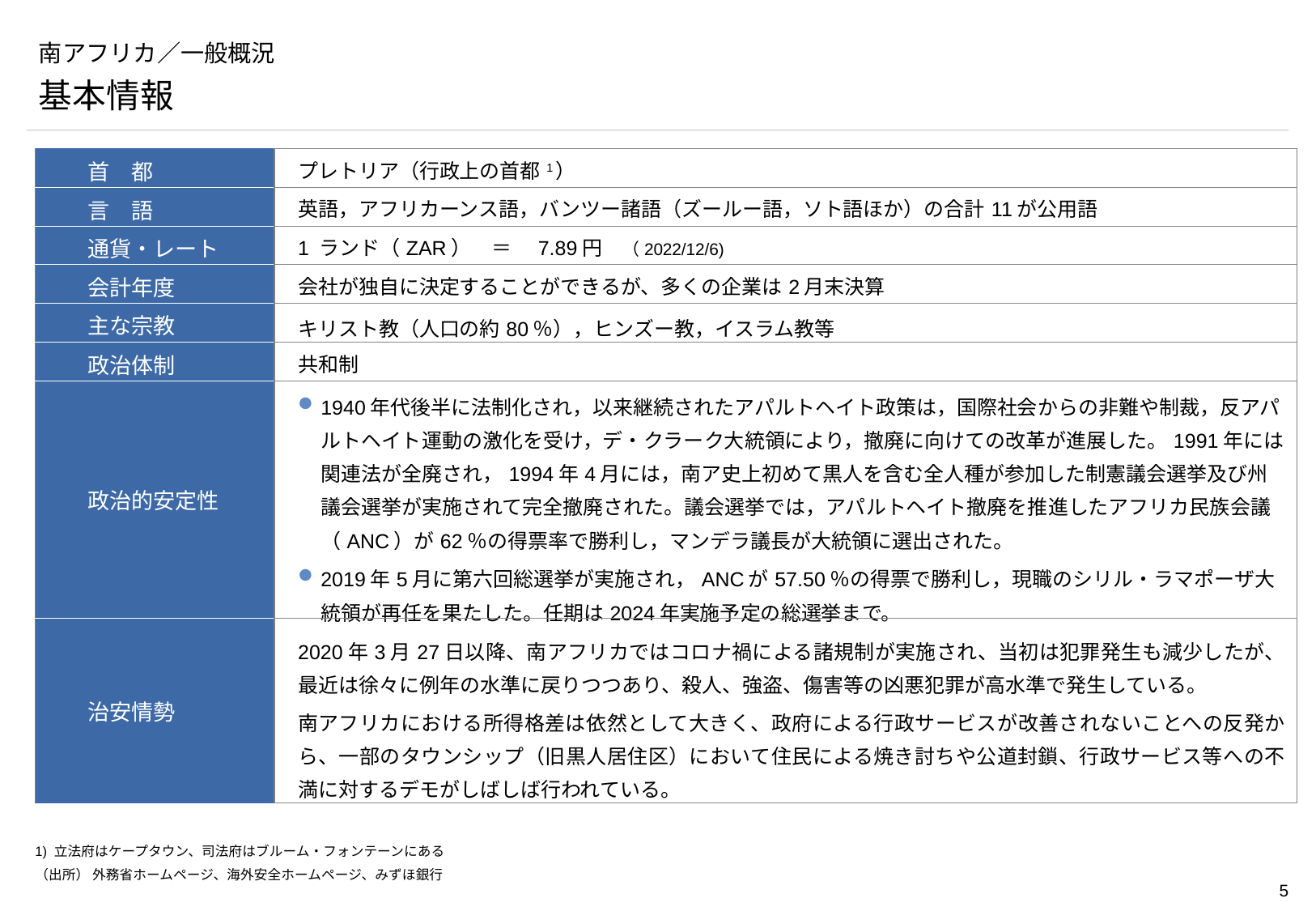

# 南アフリカ／一般概況
基本情報
| 首　都 | プレトリア（行政上の首都1） |
| --- | --- |
| 言　語 | 英語，アフリカーンス語，バンツー諸語（ズールー語，ソト語ほか）の合計11が公用語 |
| 通貨・レート | 1 ランド（ZAR）　＝　7.89円　（2022/12/6) |
| 会計年度 | 会社が独自に決定することができるが、多くの企業は2月末決算 |
| 主な宗教 | キリスト教（人口の約80％），ヒンズー教，イスラム教等 |
| 政治体制 | 共和制 |
| 政治的安定性 | 1940年代後半に法制化され，以来継続されたアパルトヘイト政策は，国際社会からの非難や制裁，反アパルトヘイト運動の激化を受け，デ・クラーク大統領により，撤廃に向けての改革が進展した。1991年には関連法が全廃され，1994年4月には，南ア史上初めて黒人を含む全人種が参加した制憲議会選挙及び州議会選挙が実施されて完全撤廃された。議会選挙では，アパルトヘイト撤廃を推進したアフリカ民族会議（ANC）が62％の得票率で勝利し，マンデラ議長が大統領に選出された。 2019年5月に第六回総選挙が実施され，ANCが57.50％の得票で勝利し，現職のシリル・ラマポーザ大統領が再任を果たした。任期は2024年実施予定の総選挙まで。 |
| 治安情勢 | 2020年3月27日以降、南アフリカではコロナ禍による諸規制が実施され、当初は犯罪発生も減少したが、最近は徐々に例年の水準に戻りつつあり、殺人、強盗、傷害等の凶悪犯罪が高水準で発生している。 南アフリカにおける所得格差は依然として大きく、政府による行政サービスが改善されないことへの反発から、一部のタウンシップ（旧黒人居住区）において住民による焼き討ちや公道封鎖、行政サービス等への不満に対するデモがしばしば行われている。 |
1) 立法府はケープタウン、司法府はブルーム・フォンテーンにある
（出所） 外務省ホームページ、海外安全ホームページ、みずほ銀行